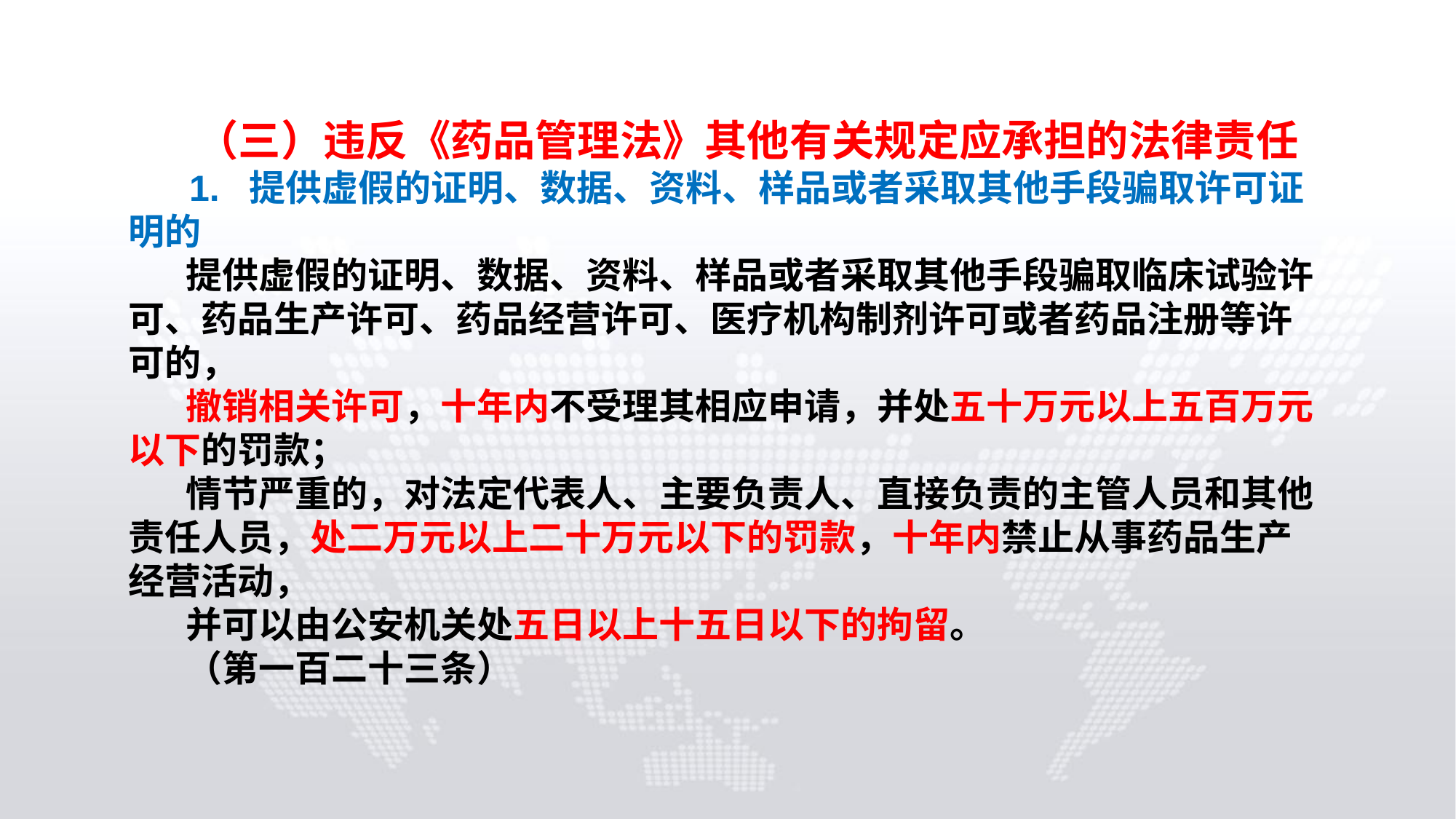

（三）违反《药品管理法》其他有关规定应承担的法律责任
      1.  提供虚假的证明、数据、资料、样品或者采取其他手段骗取许可证明的
      提供虚假的证明、数据、资料、样品或者采取其他手段骗取临床试验许可、药品生产许可、药品经营许可、医疗机构制剂许可或者药品注册等许可的，
      撤销相关许可，十年内不受理其相应申请，并处五十万元以上五百万元以下的罚款；
      情节严重的，对法定代表人、主要负责人、直接负责的主管人员和其他责任人员，处二万元以上二十万元以下的罚款，十年内禁止从事药品生产经营活动，
      并可以由公安机关处五日以上十五日以下的拘留。
      （第一百二十三条）